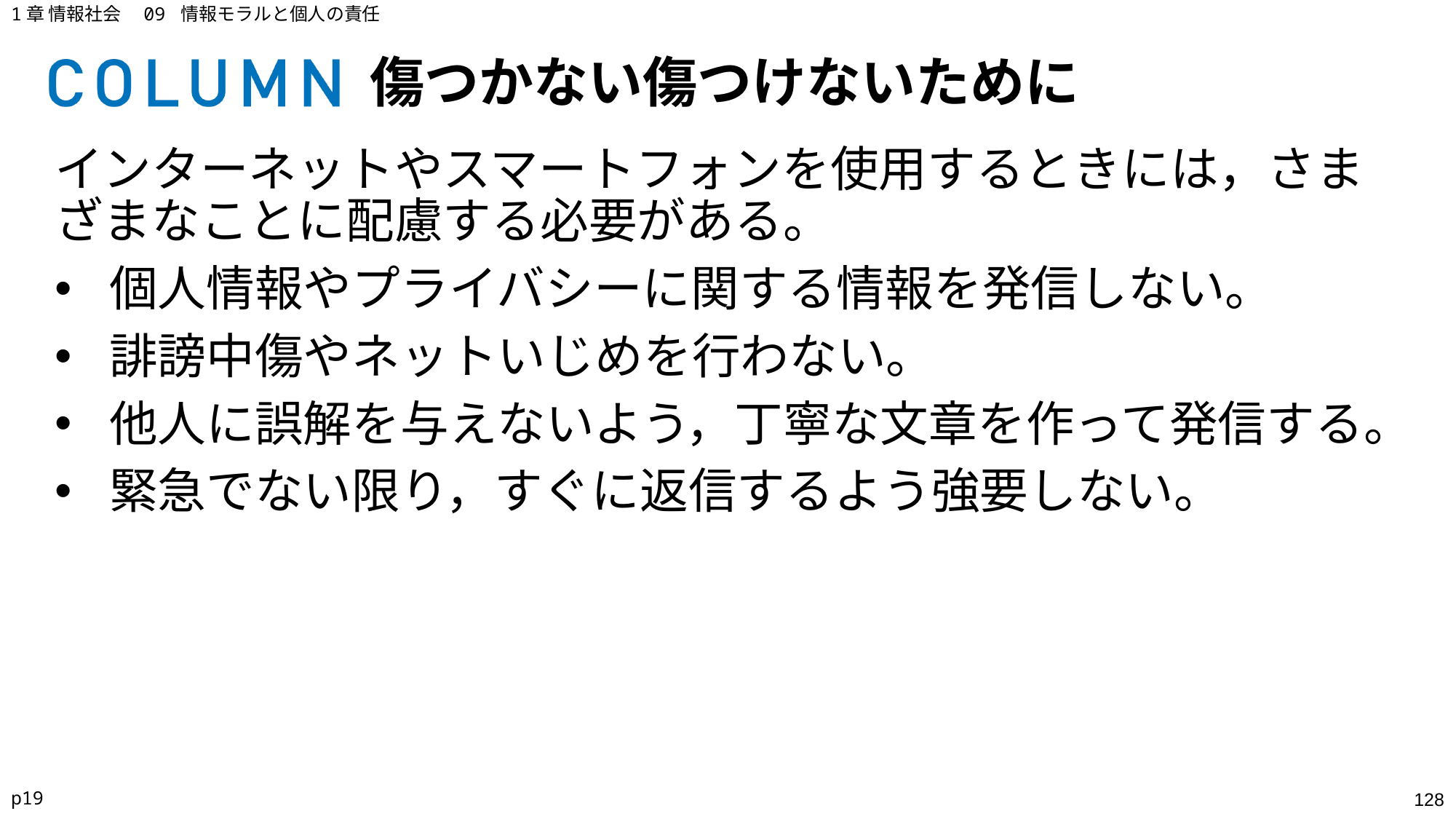

1章 情報社会　09 情報モラルと個人の責任

傷つかない傷つけないために
インターネットやスマートフォンを使用するときには，さまざまなことに配慮する必要がある。
個人情報やプライバシーに関する情報を発信しない。
誹謗中傷やネットいじめを行わない。
他人に誤解を与えないよう，丁寧な文章を作って発信する。
緊急でない限り，すぐに返信するよう強要しない。
p19
128